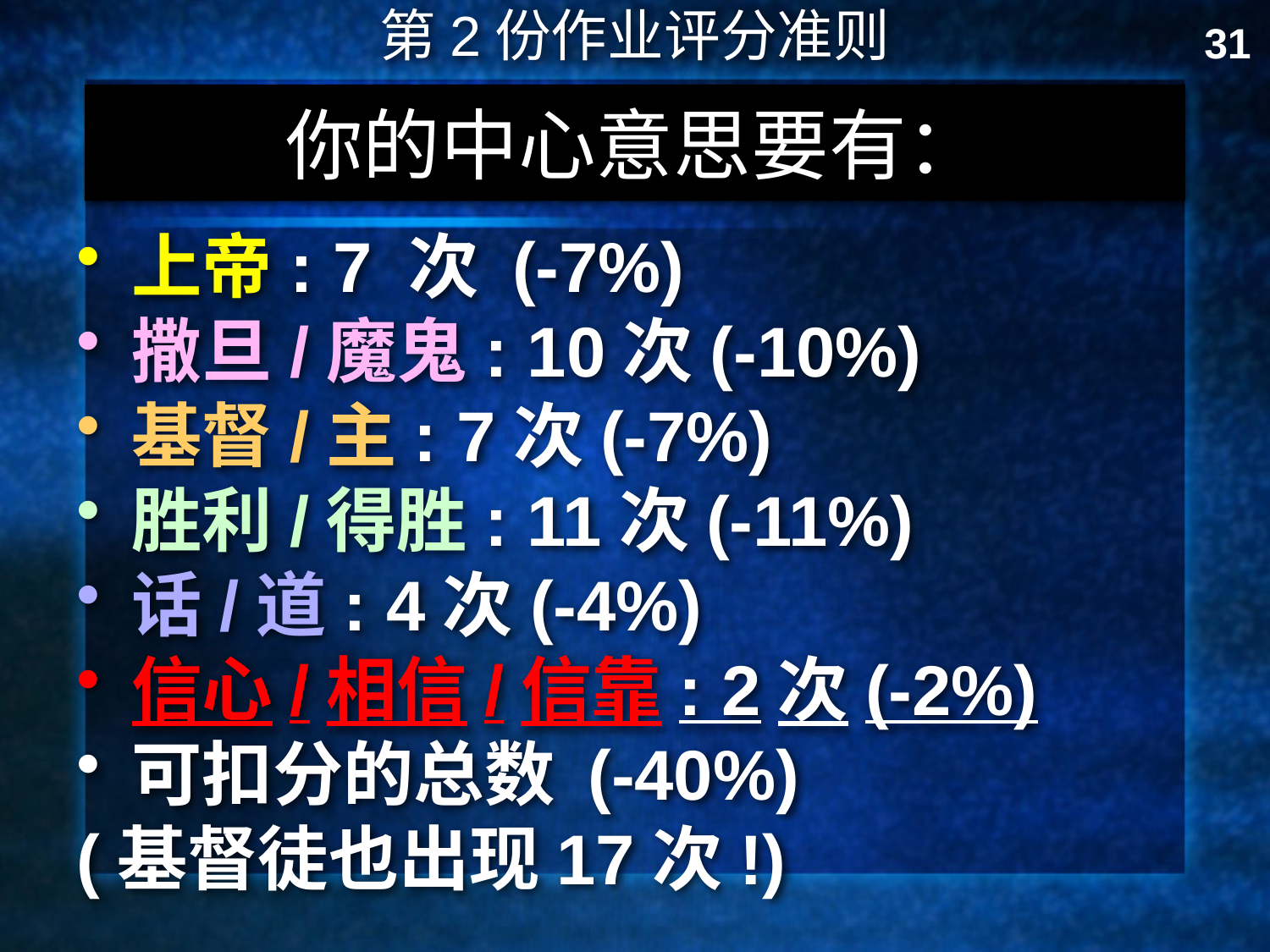

第2份作业评分准则
31
你的中心意思要有：
上帝: 7 次 (-7%)
撒旦/魔鬼: 10次(-10%)
基督/主: 7次(-7%)
胜利/得胜: 11次(-11%)
话/道: 4次(-4%)
信心/相信/信靠: 2次(-2%)
可扣分的总数 (-40%)
(基督徒也出现17次!)